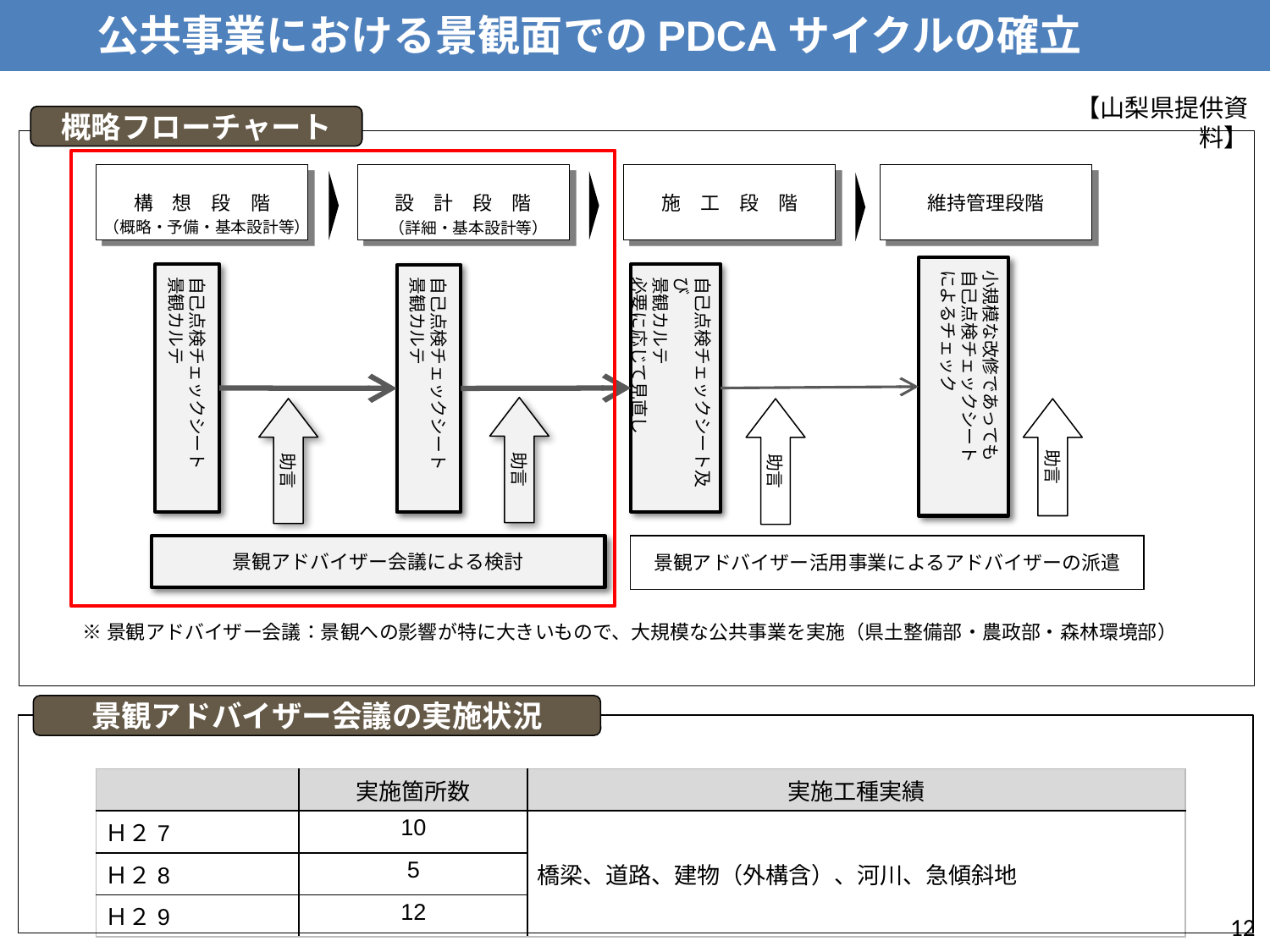

公共事業における景観面でのPDCAサイクルの確立
【山梨県提供資料】
概略フローチャート

構　想　段　階
設　計　段　階
施　工　段　階
維持管理段階

（概略・予備・基本設計等）

（詳細・基本設計等）
小規模な改修であっても
自己点検チェックシート
によるチェック
自己点検チェックシート
景観カルテ
自己点検チェックシート及び
景観カルテ
必要に応じて見直し
自己点検チェックシート
景観カルテ
助言
助言
助言
助言
景観アドバイザー活用事業によるアドバイザーの派遣
景観アドバイザー会議による検討
※景観アドバイザー会議：景観への影響が特に大きいもので、大規模な公共事業を実施（県土整備部・農政部・森林環境部）
景観アドバイザー会議の実施状況

|  | 実施箇所数 | 実施工種実績 |
| --- | --- | --- |
| Ｈ２7 | 10 | 橋梁、道路、建物（外構含）、河川、急傾斜地 |
| Ｈ２8 | 5 |  |
| Ｈ２9 | 12 |  |
12